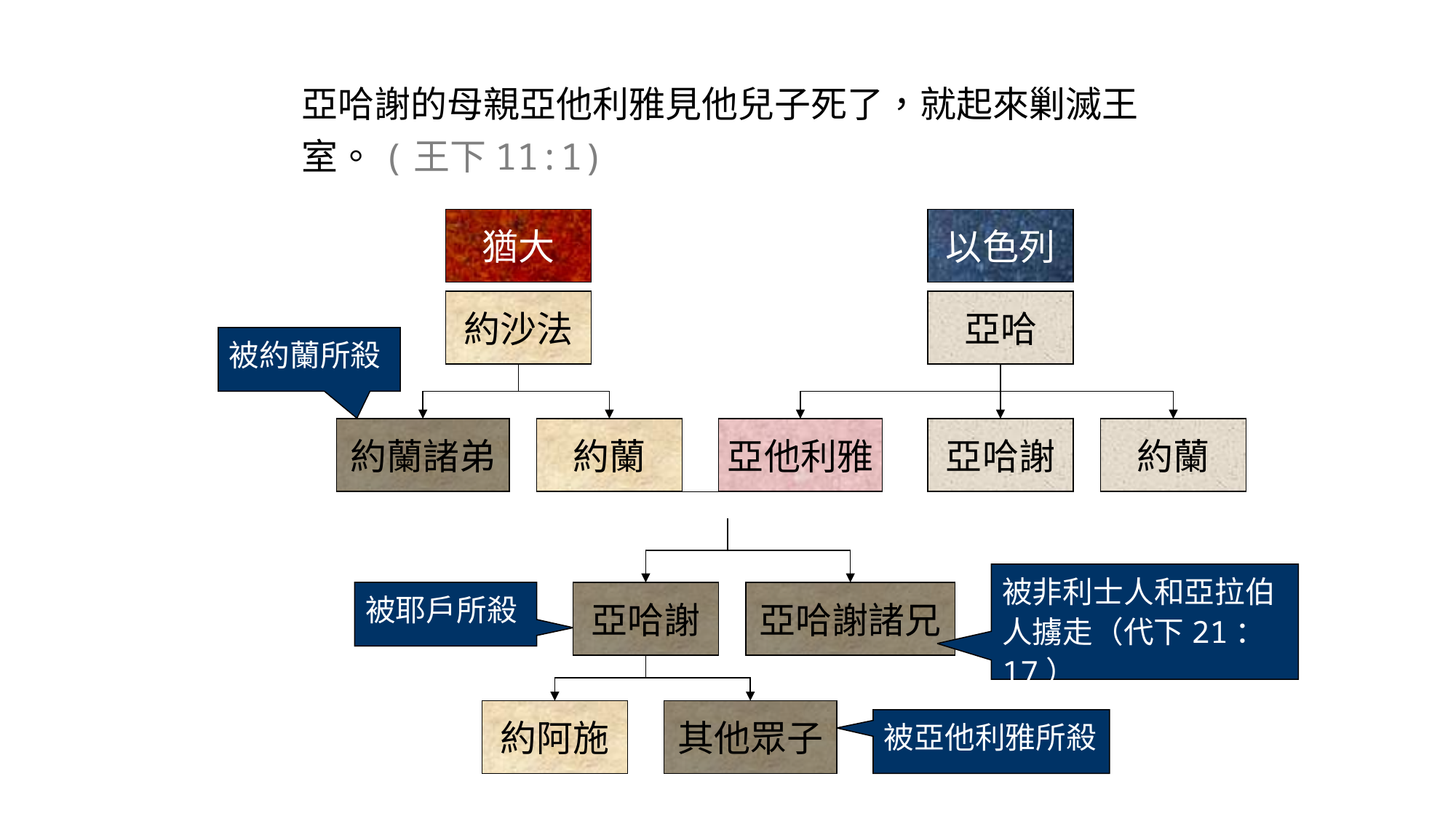

亞哈謝的母親亞他利雅見他兒子死了，就起來剿滅王室。(王下11:1)
猶大
以色列
約沙法
亞哈
被約蘭所殺
約蘭諸弟

約蘭

亞他利雅
亞哈謝
約蘭

被非利士人和亞拉伯人擄走（代下21：17）
被耶戶所殺
亞哈謝

亞哈謝諸兄

約阿施
其他眾子

被亞他利雅所殺